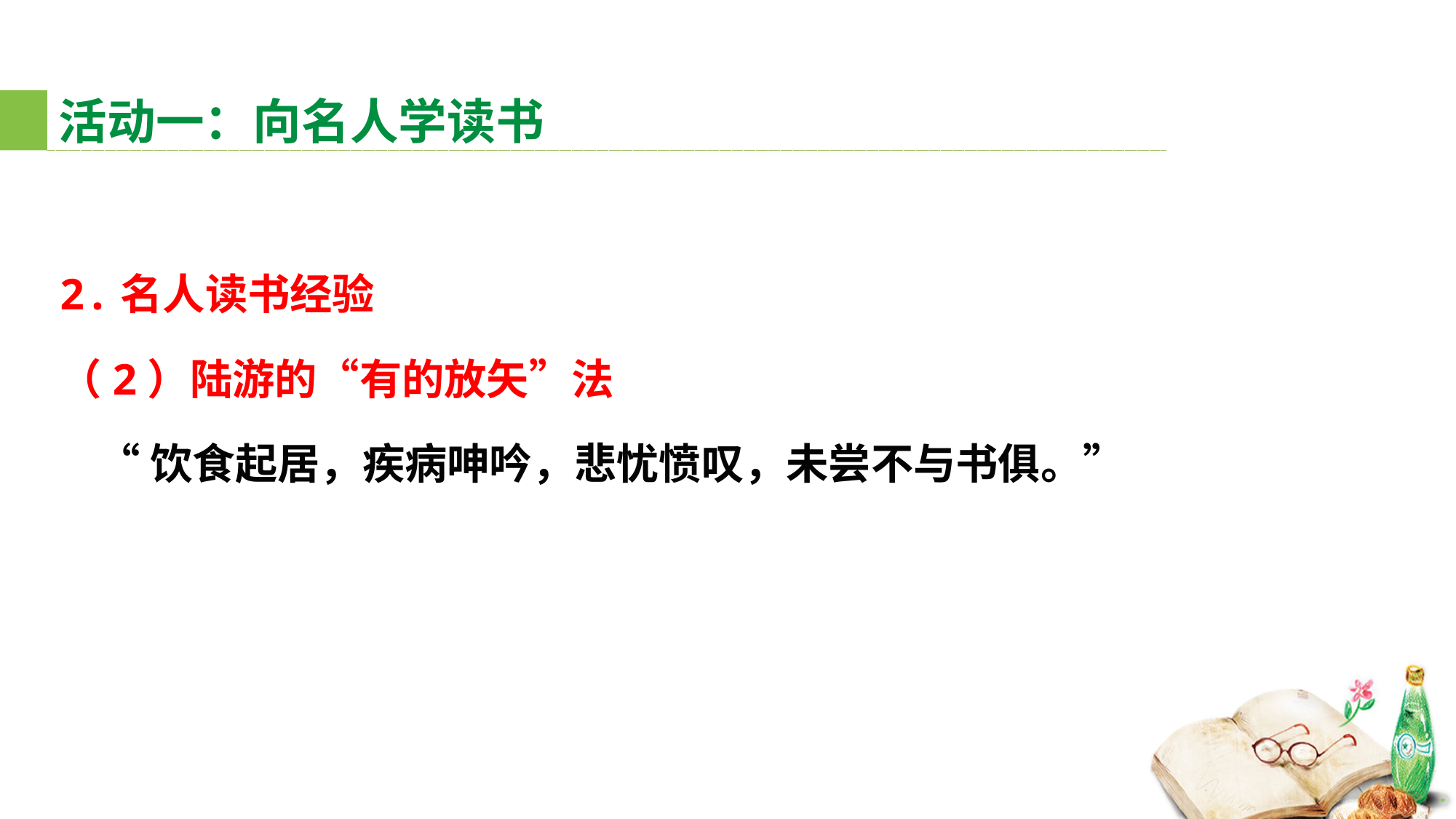

# 活动一：向名人学读书
2.名人读书经验
（2）陆游的“有的放矢”法
    “饮食起居，疾病呻吟，悲忧愤叹，未尝不与书俱。”